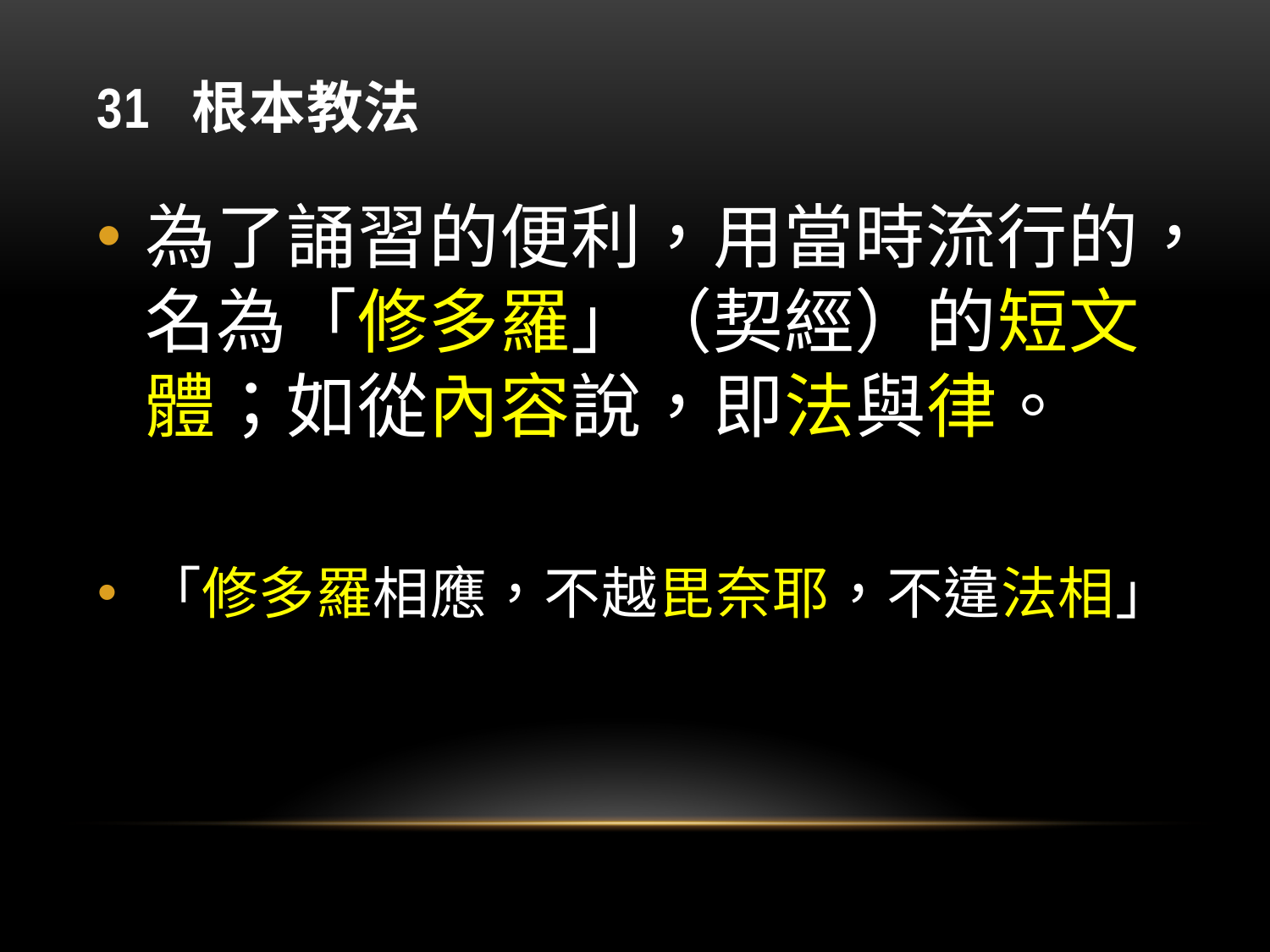

# 31  根本教法
為了誦習的便利，用當時流行的，名為「修多羅」（契經）的短文體；如從內容說，即法與律。

「修多羅相應，不越毘奈耶，不違法相」